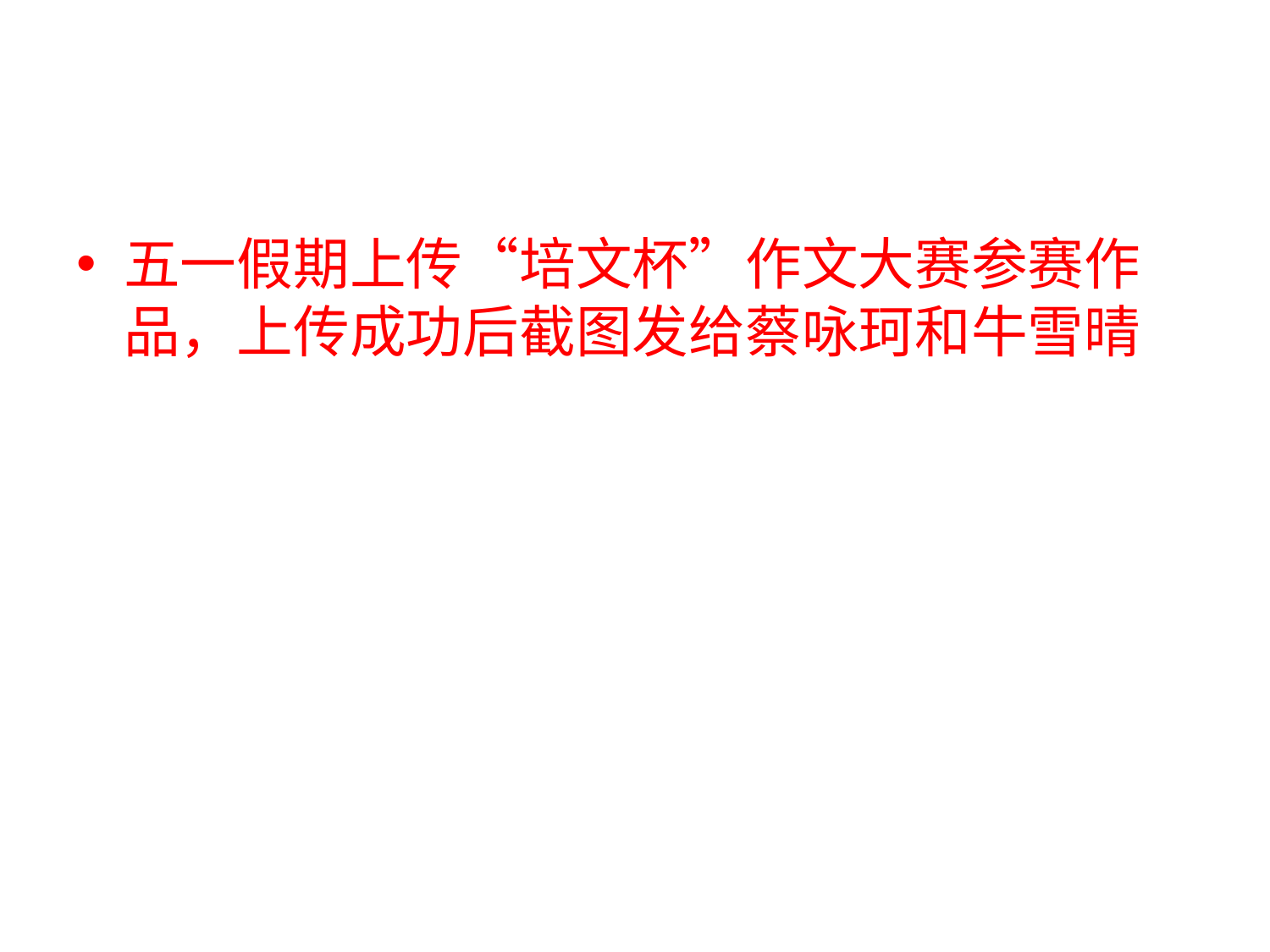

#
五一假期上传“培文杯”作文大赛参赛作品，上传成功后截图发给蔡咏珂和牛雪晴